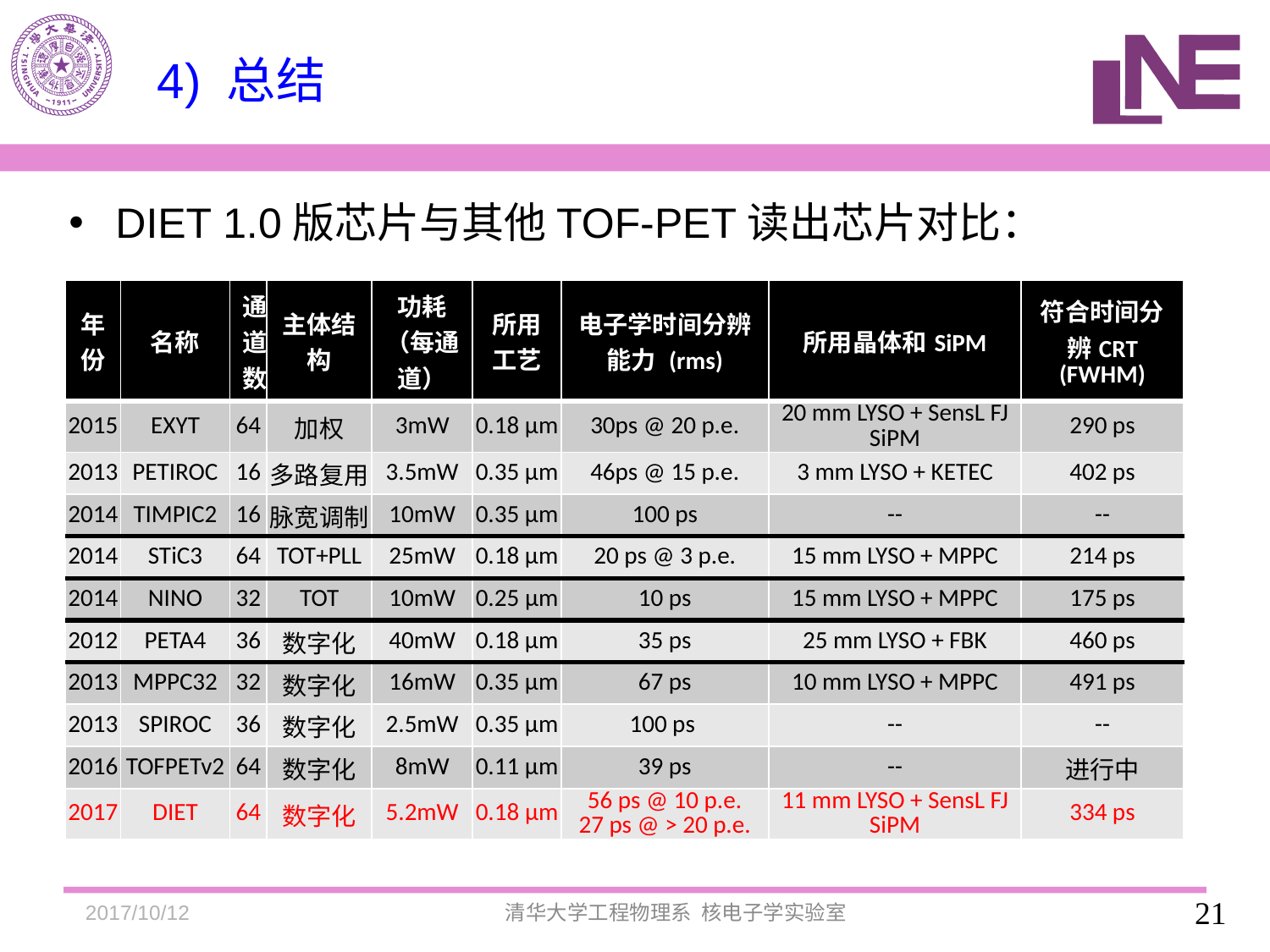

# 4) 总结
DIET 1.0版芯片与其他TOF-PET读出芯片对比：
| 年份 | 名称 | 通道数 | 主体结构 | 功耗 （每通道） | 所用工艺 | 电子学时间分辨能力 (rms) | 所用晶体和SiPM | 符合时间分辨CRT (FWHM) |
| --- | --- | --- | --- | --- | --- | --- | --- | --- |
| 2015 | EXYT | 64 | 加权 | 3mW | 0.18 μm | 30ps @ 20 p.e. | 20 mm LYSO + SensL FJ SiPM | 290 ps |
| 2013 | PETIROC | 16 | 多路复用 | 3.5mW | 0.35 μm | 46ps @ 15 p.e. | 3 mm LYSO + KETEC | 402 ps |
| 2014 | TIMPIC2 | 16 | 脉宽调制 | 10mW | 0.35 μm | 100 ps | -- | -- |
| 2014 | STiC3 | 64 | TOT+PLL | 25mW | 0.18 μm | 20 ps @ 3 p.e. | 15 mm LYSO + MPPC | 214 ps |
| 2014 | NINO | 32 | TOT | 10mW | 0.25 μm | 10 ps | 15 mm LYSO + MPPC | 175 ps |
| 2012 | PETA4 | 36 | 数字化 | 40mW | 0.18 μm | 35 ps | 25 mm LYSO + FBK | 460 ps |
| 2013 | MPPC32 | 32 | 数字化 | 16mW | 0.35 μm | 67 ps | 10 mm LYSO + MPPC | 491 ps |
| 2013 | SPIROC | 36 | 数字化 | 2.5mW | 0.35 μm | 100 ps | -- | -- |
| 2016 | TOFPETv2 | 64 | 数字化 | 8mW | 0.11 μm | 39 ps | -- | 进行中 |
| 2017 | DIET | 64 | 数字化 | 5.2mW | 0.18 μm | 56 ps @ 10 p.e. 27 ps @ > 20 p.e. | 11 mm LYSO + SensL FJ SiPM | 334 ps |
2017/10/12
21